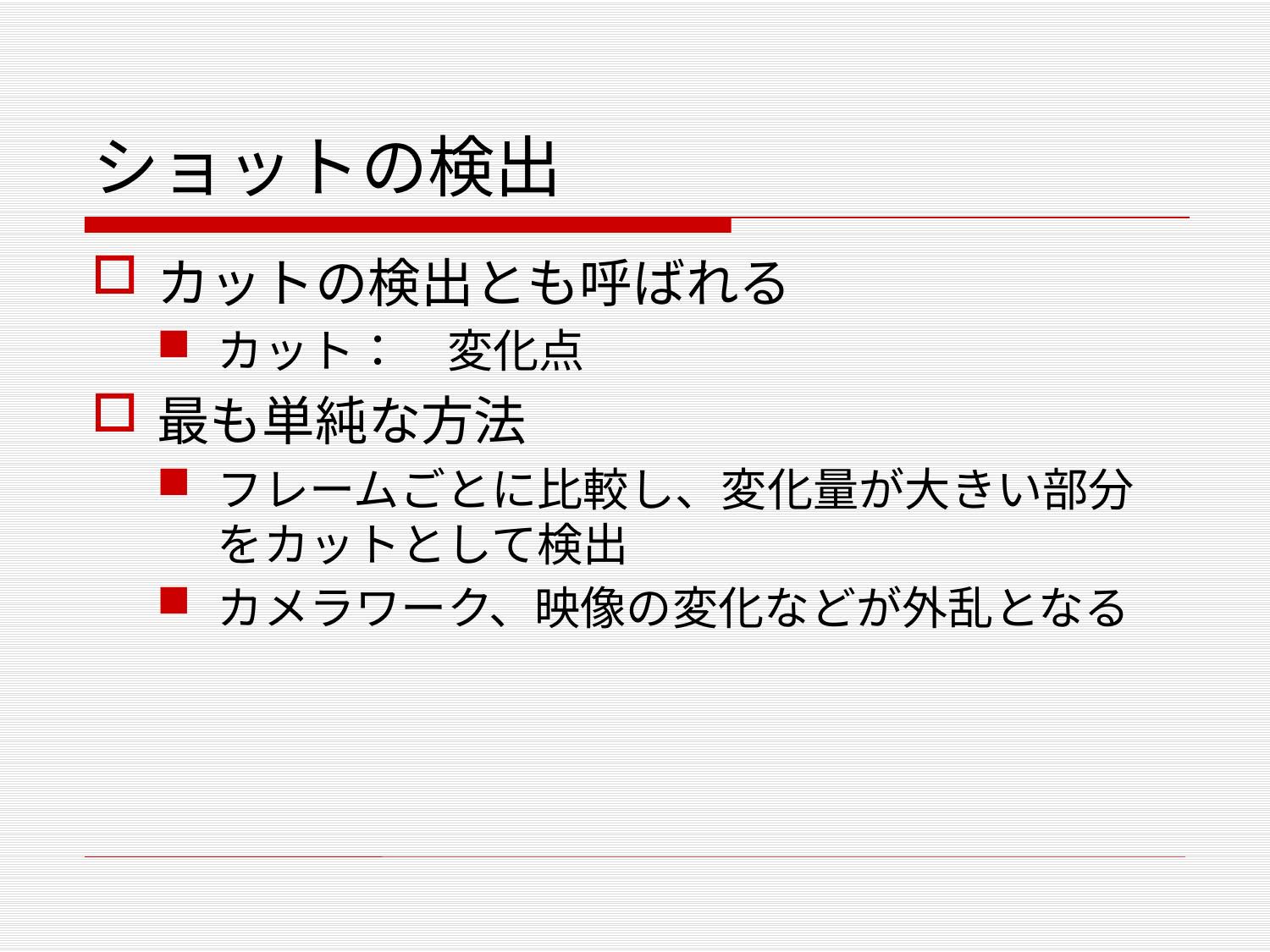

# ショットの検出
カットの検出とも呼ばれる
カット：　変化点
最も単純な方法
フレームごとに比較し、変化量が大きい部分をカットとして検出
カメラワーク、映像の変化などが外乱となる